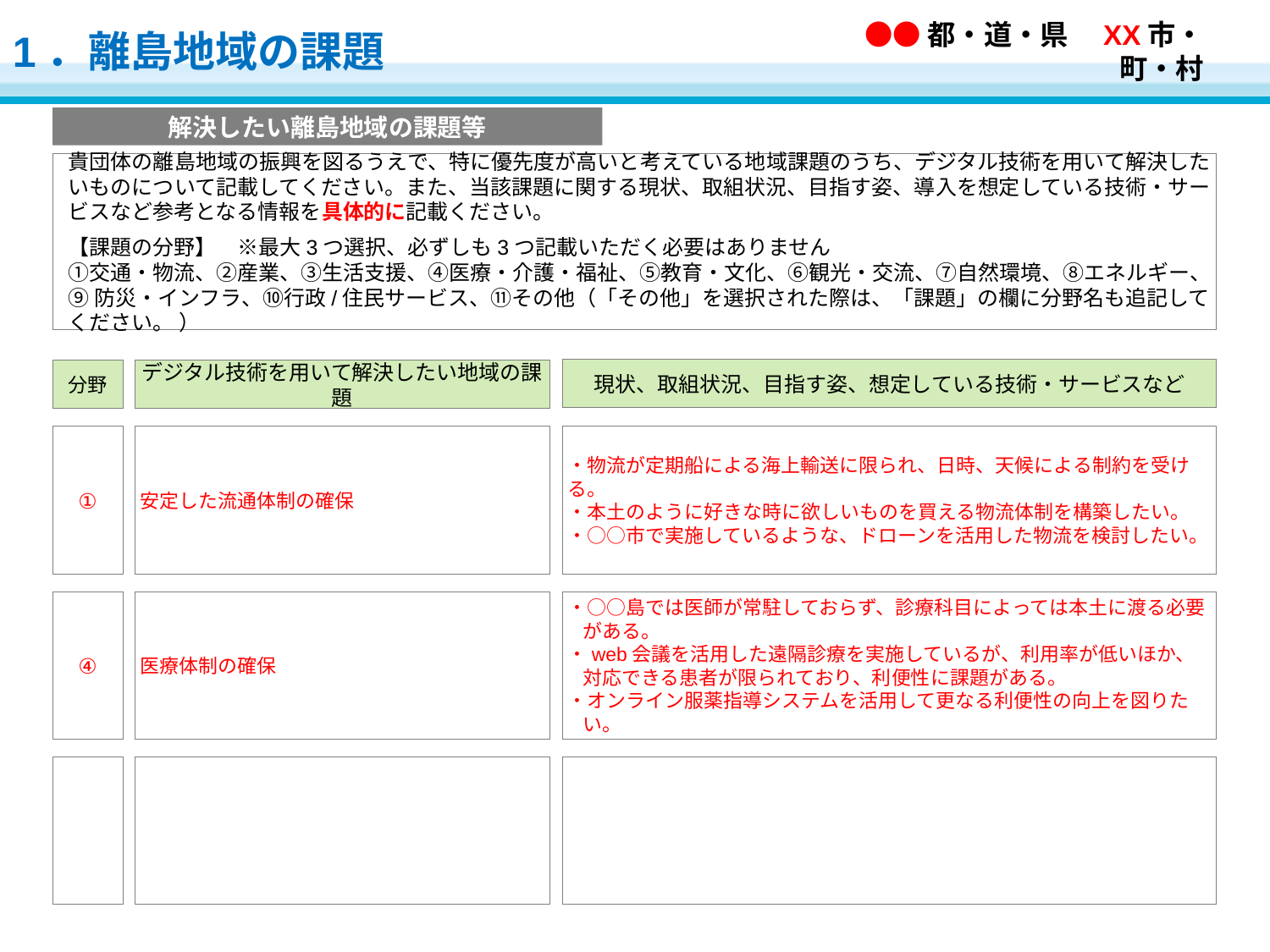

1．離島地域の課題
●●都・道・県　XX市・町・村
解決したい離島地域の課題等
貴団体の離島地域の振興を図るうえで、特に優先度が高いと考えている地域課題のうち、デジタル技術を用いて解決したいものについて記載してください。また、当該課題に関する現状、取組状況、目指す姿、導入を想定している技術・サービスなど参考となる情報を具体的に記載ください。
【課題の分野】　※最大3つ選択、必ずしも3つ記載いただく必要はありません
①交通・物流、②産業、③生活支援、④医療・介護・福祉、➄教育・文化、⑥観光・交流、⑦自然環境、⑧エネルギー、
⑨防災・インフラ、⑩行政/住民サービス、⑪その他（「その他」を選択された際は、「課題」の欄に分野名も追記してください。 ）
現状、取組状況、目指す姿、想定している技術・サービスなど
分野
デジタル技術を用いて解決したい地域の課題
①
安定した流通体制の確保
・物流が定期船による海上輸送に限られ、日時、天候による制約を受ける。
・本土のように好きな時に欲しいものを買える物流体制を構築したい。
・○○市で実施しているような、ドローンを活用した物流を検討したい。
④
医療体制の確保
・○○島では医師が常駐しておらず、診療科目によっては本土に渡る必要がある。
・web会議を活用した遠隔診療を実施しているが、利用率が低いほか、対応できる患者が限られており、利便性に課題がある。
・オンライン服薬指導システムを活用して更なる利便性の向上を図りたい。